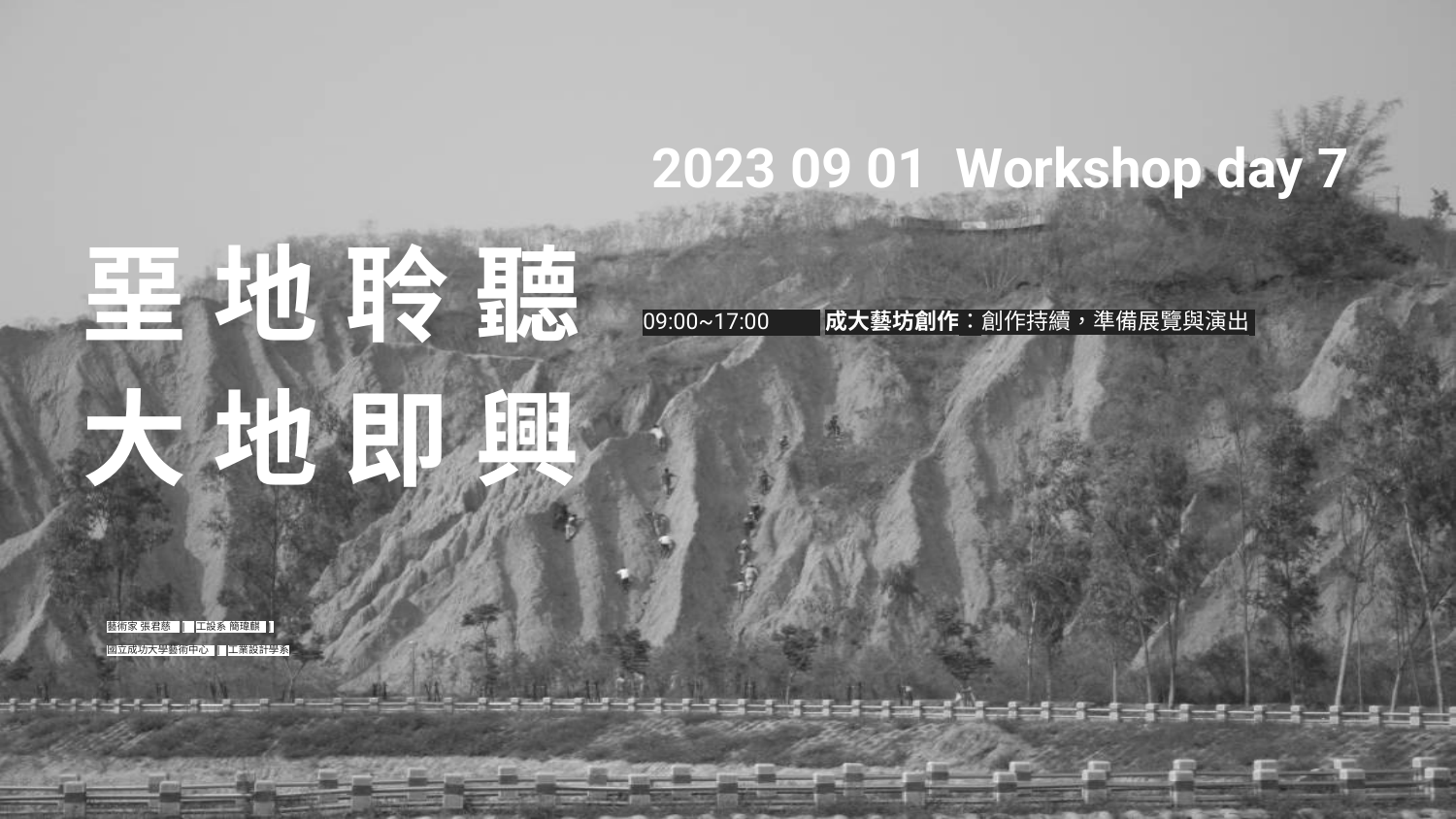

2023 09 01  Workshop day 7
堊 地 聆 聽大 地 即 興
09:00~17:00         成大藝坊創作：創作持續，準備展覽與演出
藝術家 張君慈   |   工設系 簡瑋麒  |

國立成功大學藝術中心  |  工業設計學系